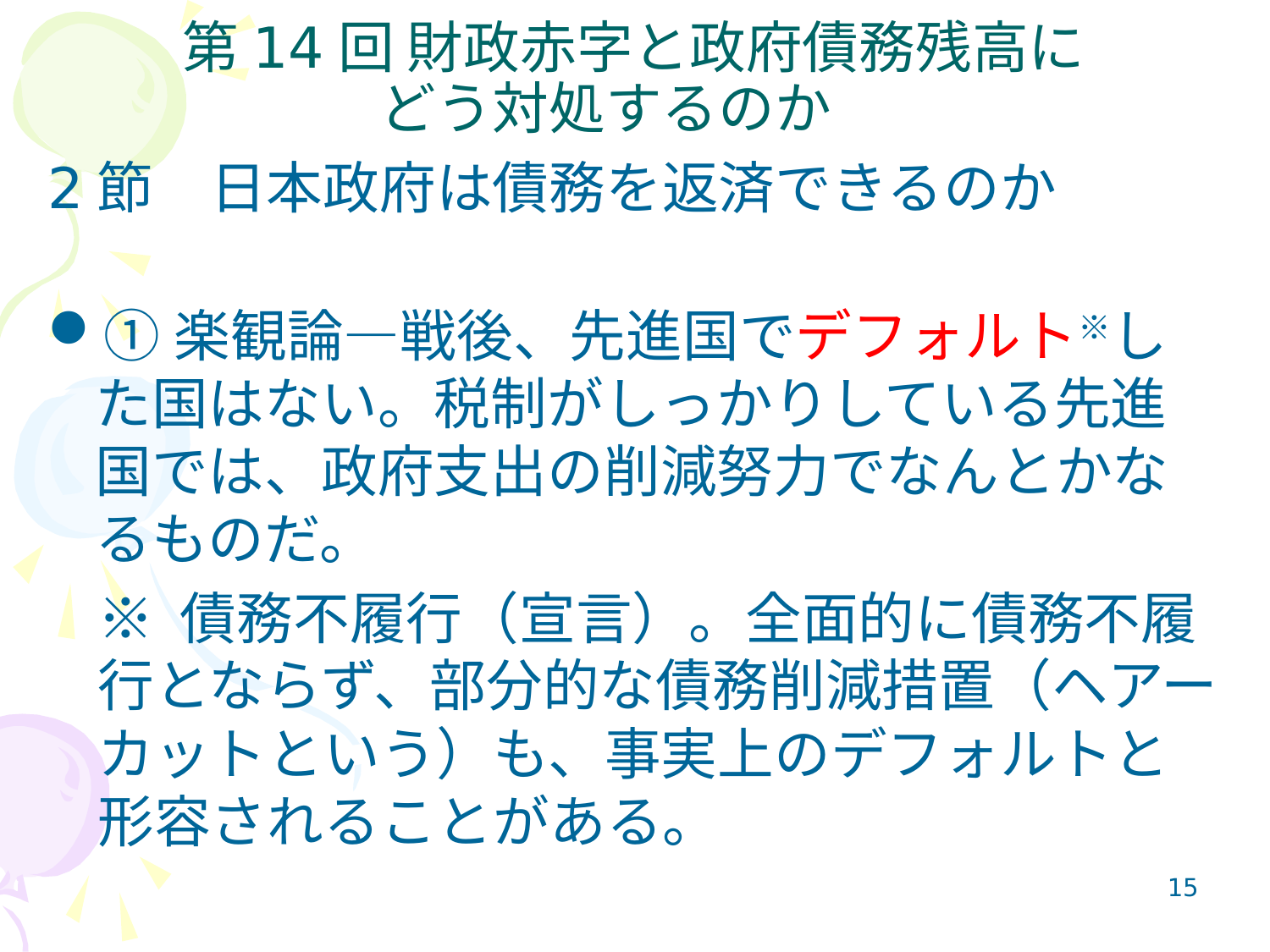

# 第14回 財政赤字と政府債務残高に どう対処するのか
2節　日本政府は債務を返済できるのか

①楽観論―戦後、先進国でデフォルト※した国はない。税制がしっかりしている先進国では、政府支出の削減努力でなんとかなるものだ。
※ 債務不履行（宣言）。全面的に債務不履行とならず、部分的な債務削減措置（ヘアーカットという）も、事実上のデフォルトと形容されることがある。
15